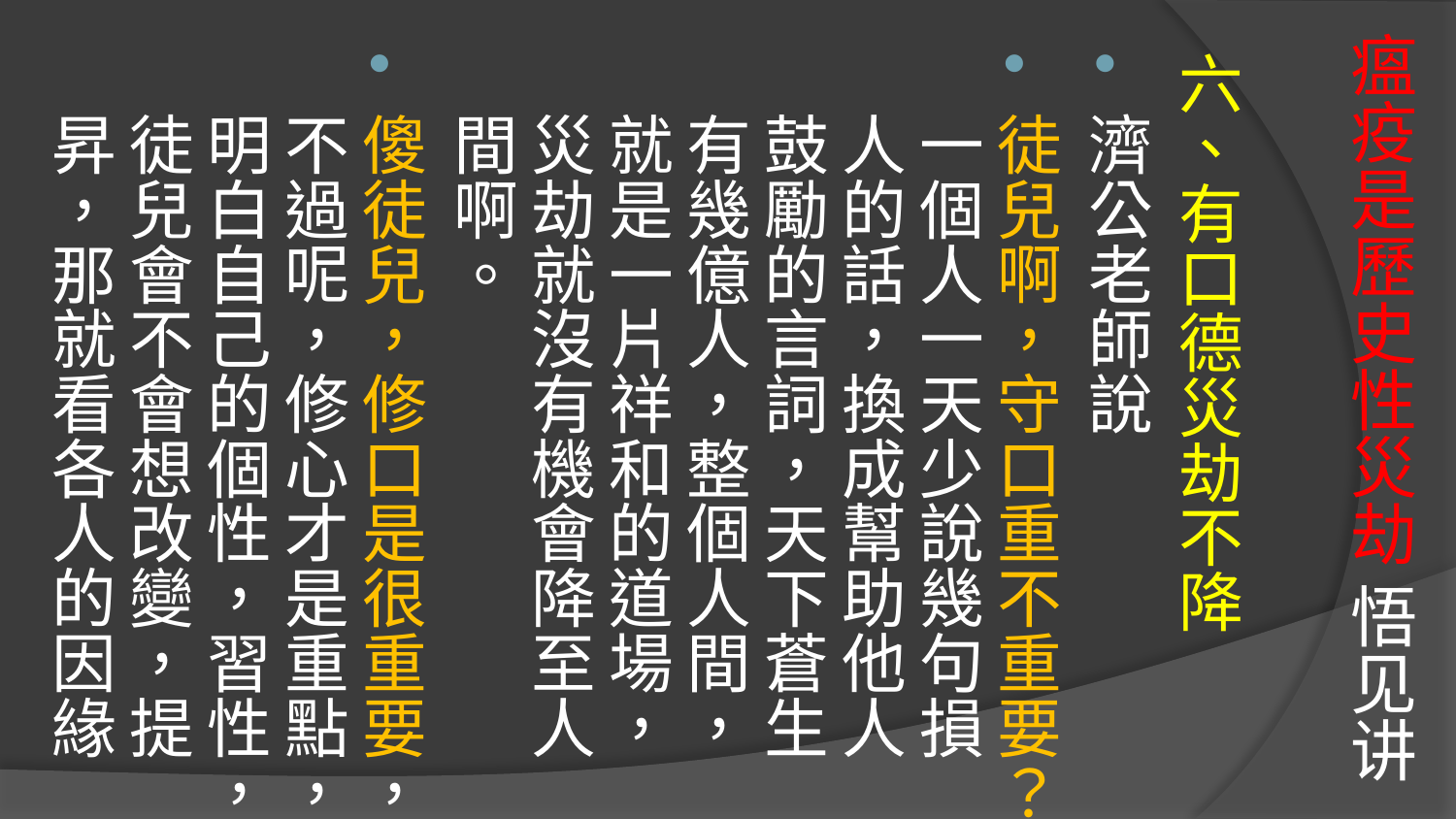

# 瘟疫是歷史性災劫 悟见讲
六、有口德災劫不降
濟公老師說
徒兒啊，守口重不重要？一個人一天少說幾句損人的話，換成幫助他人鼓勵的言詞，天下蒼生有幾億人，整個人間，就是一片祥和的道場，災劫就沒有機會降至人間啊。
傻徒兒，修口是很重要，不過呢，修心才是重點，明白自己的個性，習性，徒兒會不會想改變，提昇，那就看各人的因緣